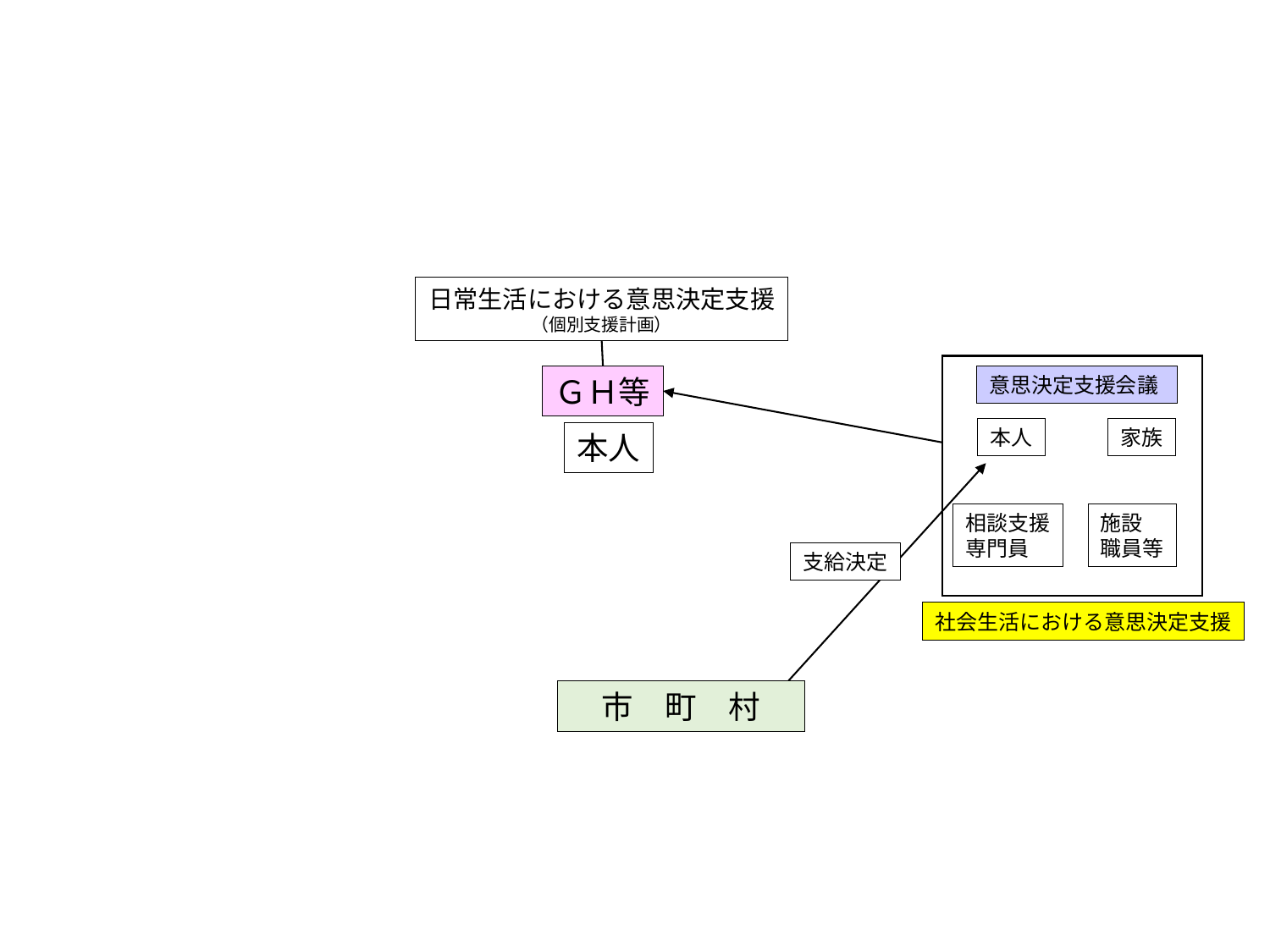

日常生活における意思決定支援
（個別支援計画）

意思決定支援会議
ＧＨ等
家族
本人
本人
相談支援
専門員
施設
職員等
支給決定
社会生活における意思決定支援
　市　町　村